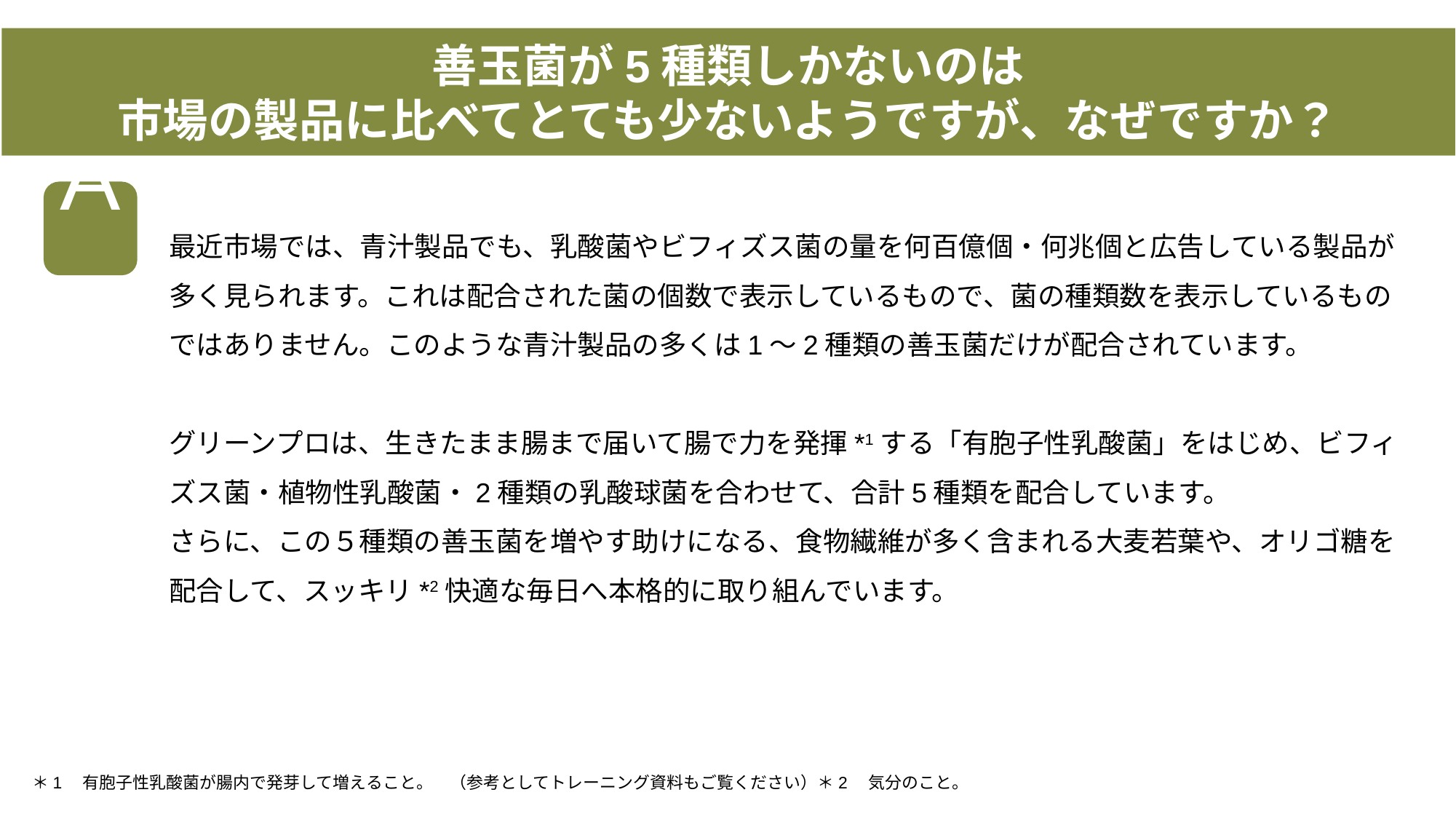

善玉菌が5種類しかないのは
市場の製品に比べてとても少ないようですが、なぜですか？
A.
最近市場では、青汁製品でも、乳酸菌やビフィズス菌の量を何百億個・何兆個と広告している製品が多く見られます。これは配合された菌の個数で表示しているもので、菌の種類数を表示しているものではありません。このような青汁製品の多くは1～2種類の善玉菌だけが配合されています。

グリーンプロは、生きたまま腸まで届いて腸で力を発揮*1する「有胞子性乳酸菌」をはじめ、ビフィズス菌・植物性乳酸菌・2種類の乳酸球菌を合わせて、合計5種類を配合しています。
さらに、この５種類の善玉菌を増やす助けになる、食物繊維が多く含まれる大麦若葉や、オリゴ糖を配合して、スッキリ*2快適な毎日へ本格的に取り組んでいます。
＊1　有胞子性乳酸菌が腸内で発芽して増えること。　（参考としてトレーニング資料もご覧ください）＊2　気分のこと。